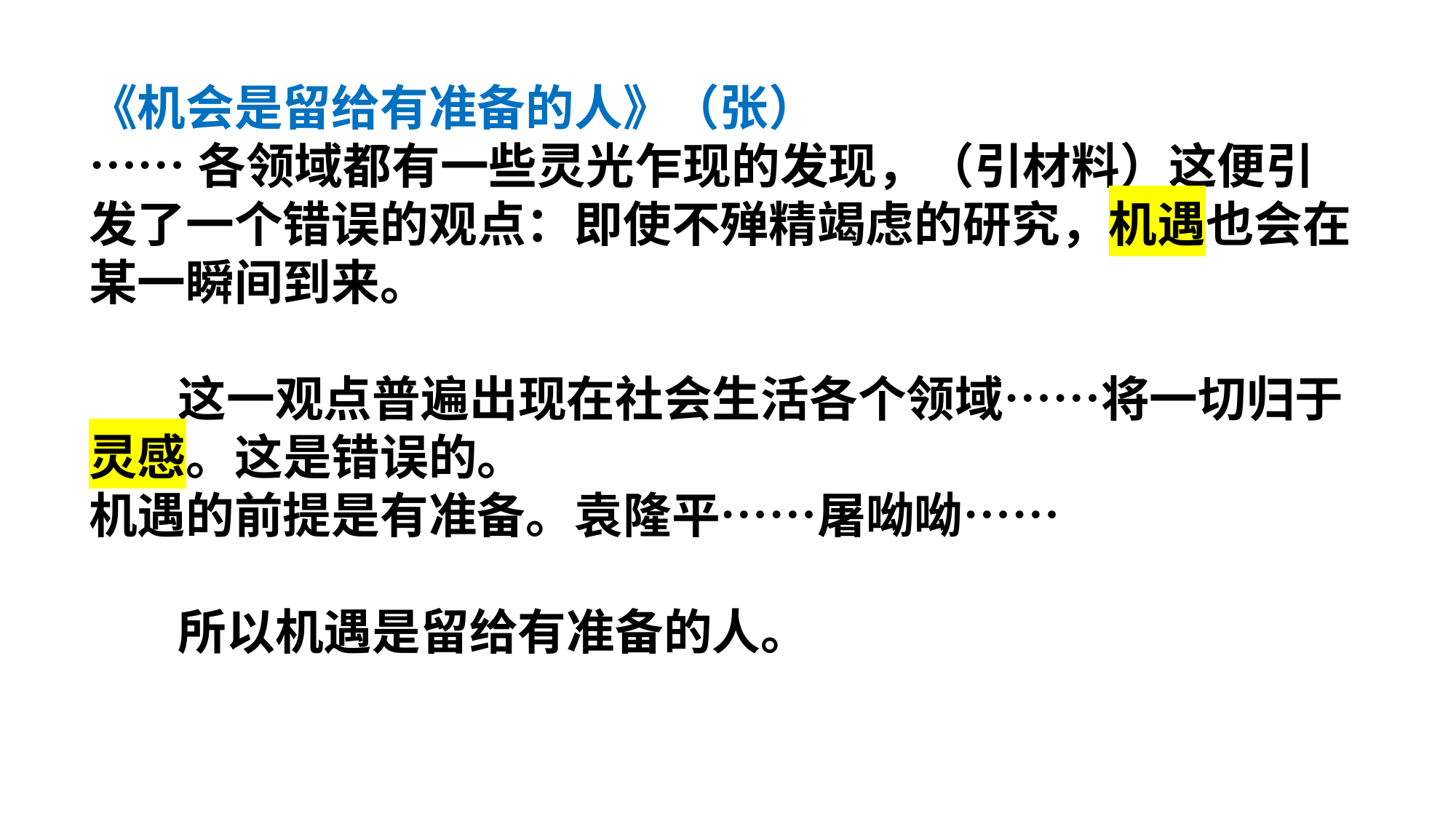

《机会是留给有准备的人》（张）
……各领域都有一些灵光乍现的发现，（引材料）这便引发了一个错误的观点：即使不殚精竭虑的研究，机遇也会在某一瞬间到来。

       这一观点普遍出现在社会生活各个领域……将一切归于灵感。这是错误的。
机遇的前提是有准备。袁隆平……屠呦呦……

       所以机遇是留给有准备的人。